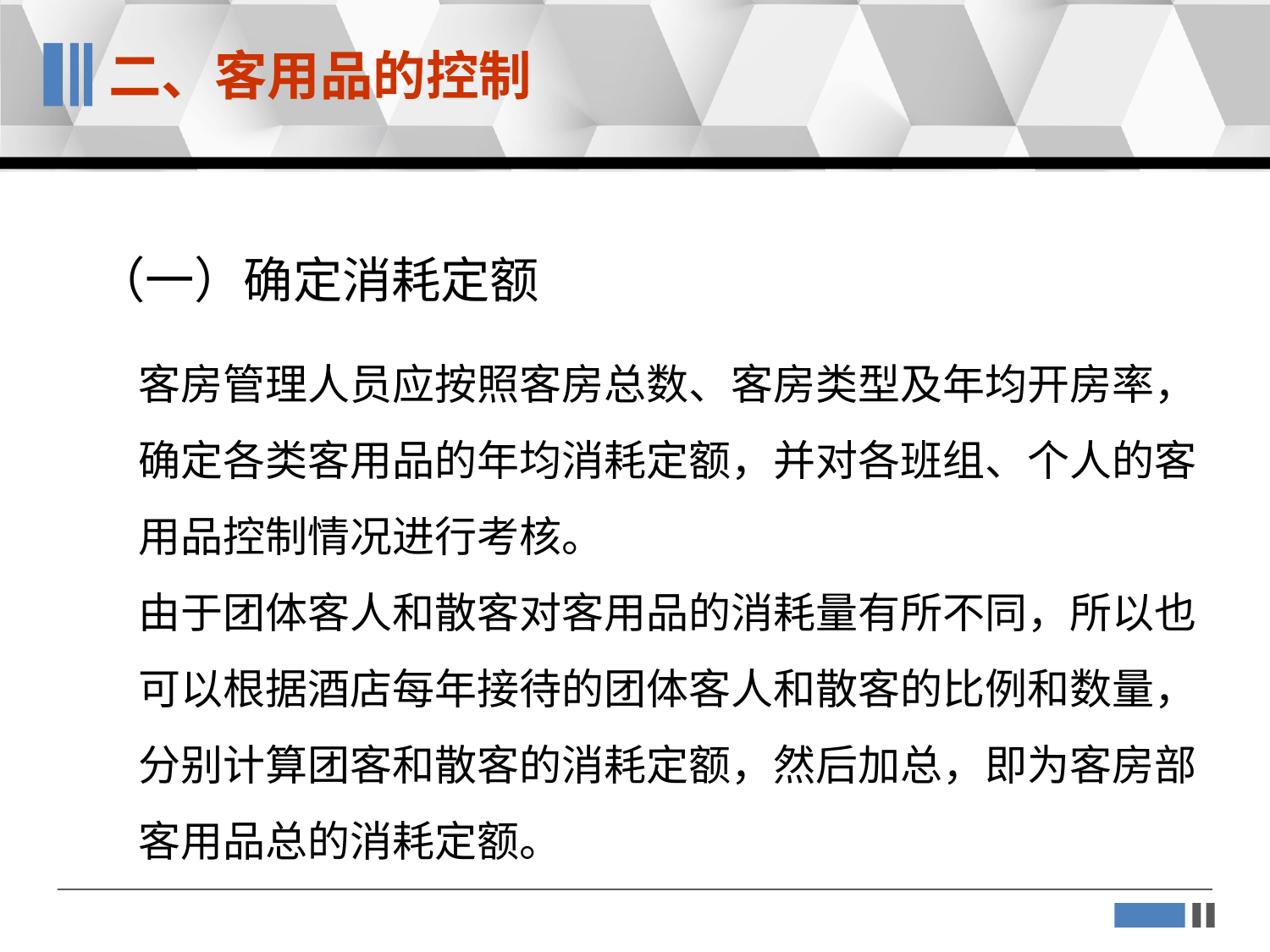

二、客用品的控制

（一）确定消耗定额
客房管理人员应按照客房总数、客房类型及年均开房率，确定各类客用品的年均消耗定额，并对各班组、个人的客用品控制情况进行考核。
由于团体客人和散客对客用品的消耗量有所不同，所以也可以根据酒店每年接待的团体客人和散客的比例和数量，分别计算团客和散客的消耗定额，然后加总，即为客房部客用品总的消耗定额。